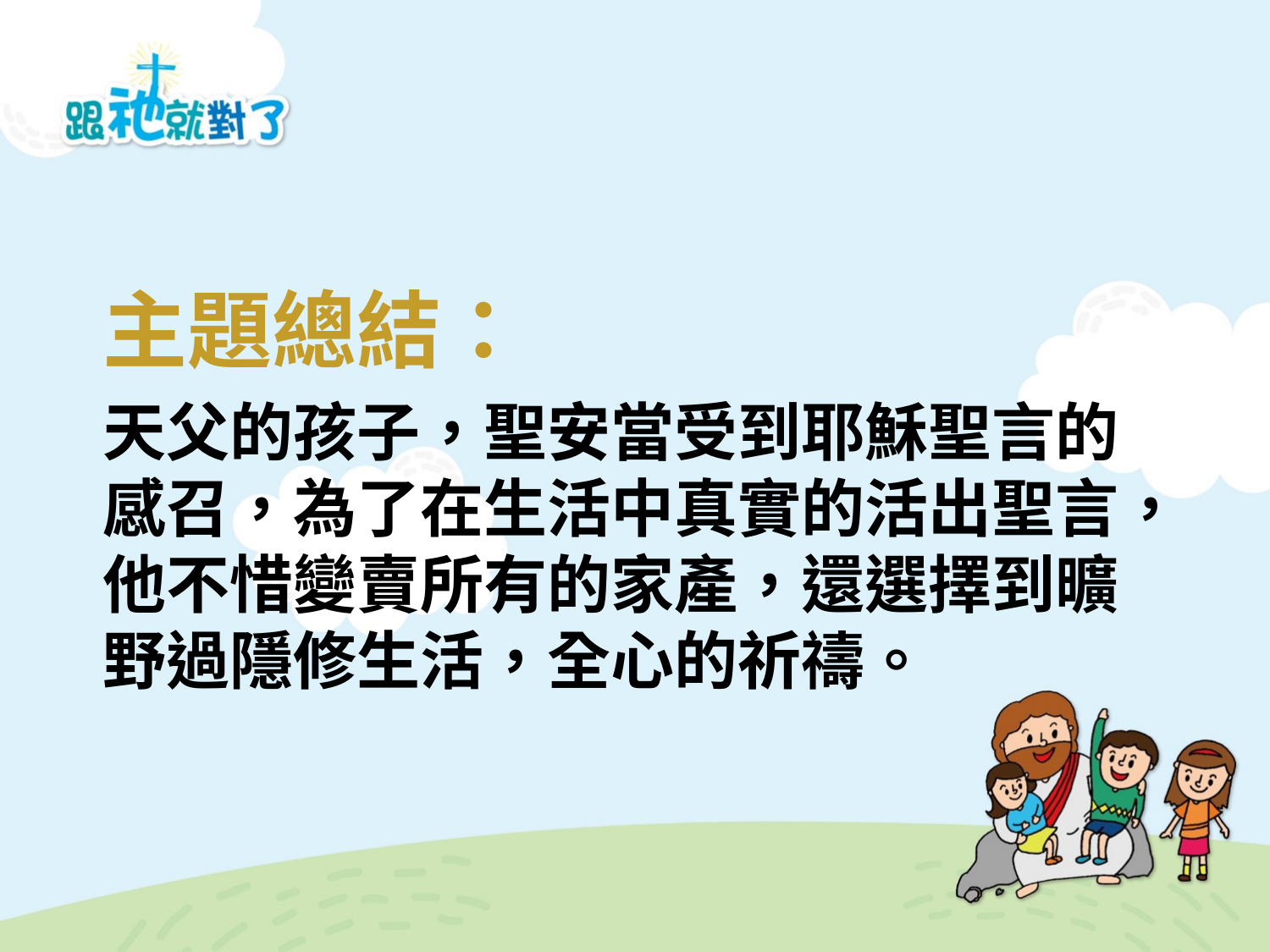

主題總結：
天父的孩子，聖安當受到耶穌聖言的感召，為了在生活中真實的活出聖言，他不惜變賣所有的家產，還選擇到曠野過隱修生活，全心的祈禱。